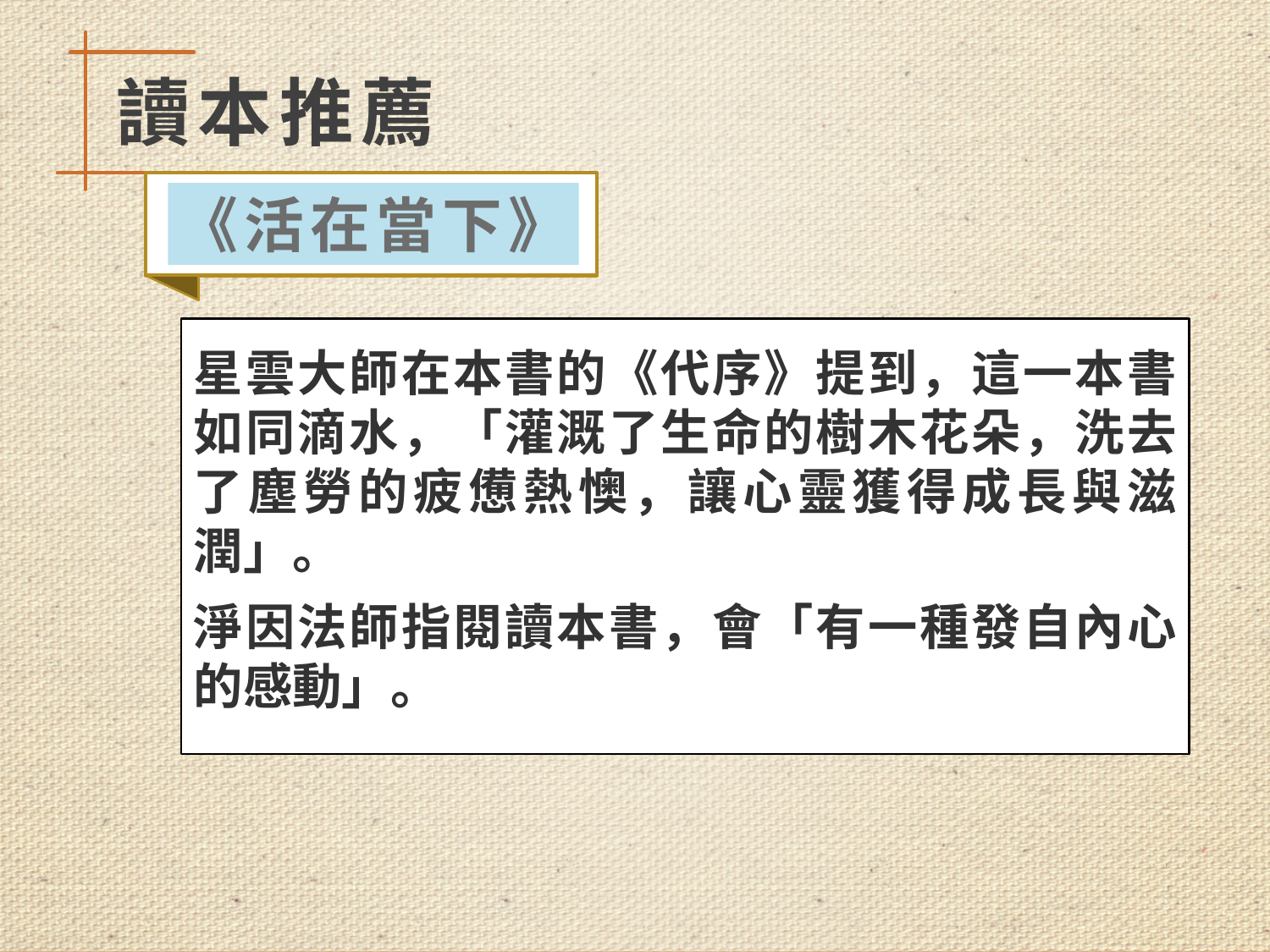

讀本推薦

《活在當下》

星雲大師在本書的《代序》提到，這一本書如同滴水，「灌溉了生命的樹木花朵，洗去了塵勞的疲憊熱懊，讓心靈獲得成長與滋潤」。

淨因法師指閱讀本書，會「有一種發自內心的感動」。